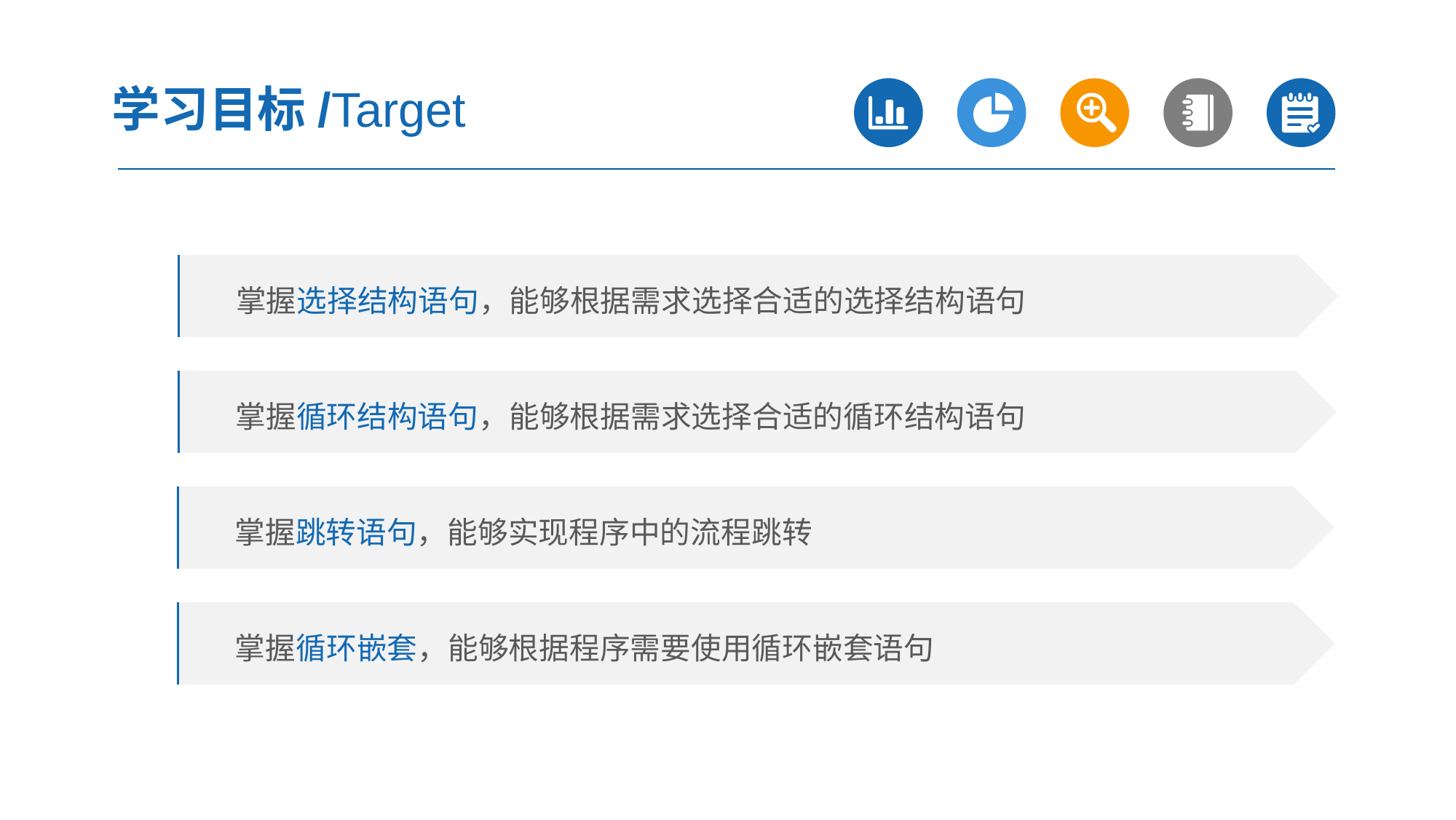

学习目标/Target
      掌握选择结构语句，能够根据需求选择合适的选择结构语句

      掌握循环结构语句，能够根据需求选择合适的循环结构语句

      掌握跳转语句，能够实现程序中的流程跳转

      掌握循环嵌套，能够根据程序需要使用循环嵌套语句